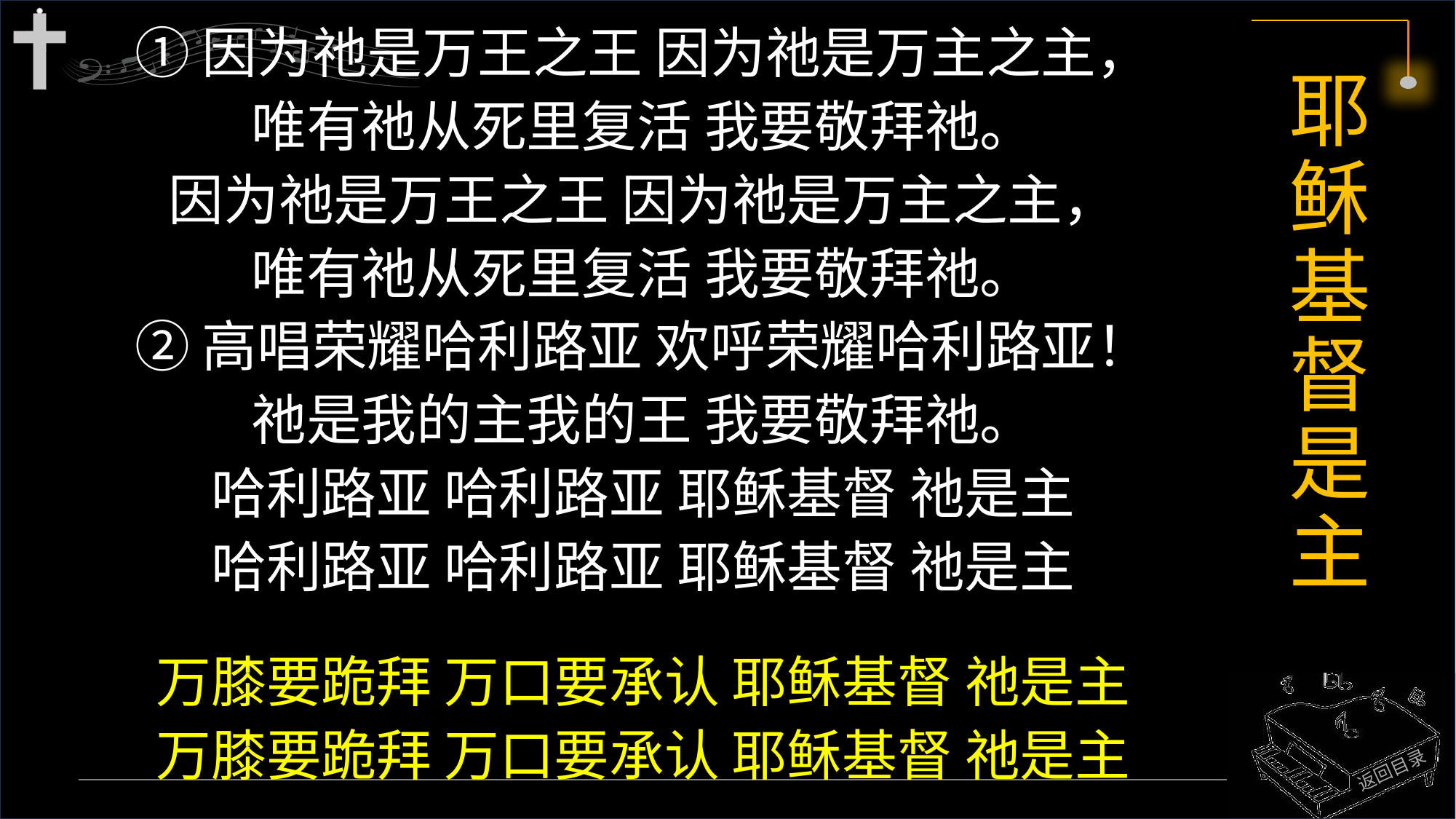

①因为祂是万王之王 因为祂是万主之主，
唯有祂从死里复活 我要敬拜祂。
因为祂是万王之王 因为祂是万主之主，
唯有祂从死里复活 我要敬拜祂。
②高唱荣耀哈利路亚 欢呼荣耀哈利路亚！
祂是我的主我的王 我要敬拜祂。
哈利路亚 哈利路亚 耶稣基督 祂是主
哈利路亚 哈利路亚 耶稣基督 祂是主

万膝要跪拜 万口要承认 耶稣基督 祂是主
万膝要跪拜 万口要承认 耶稣基督 祂是主
# 耶稣基督是主